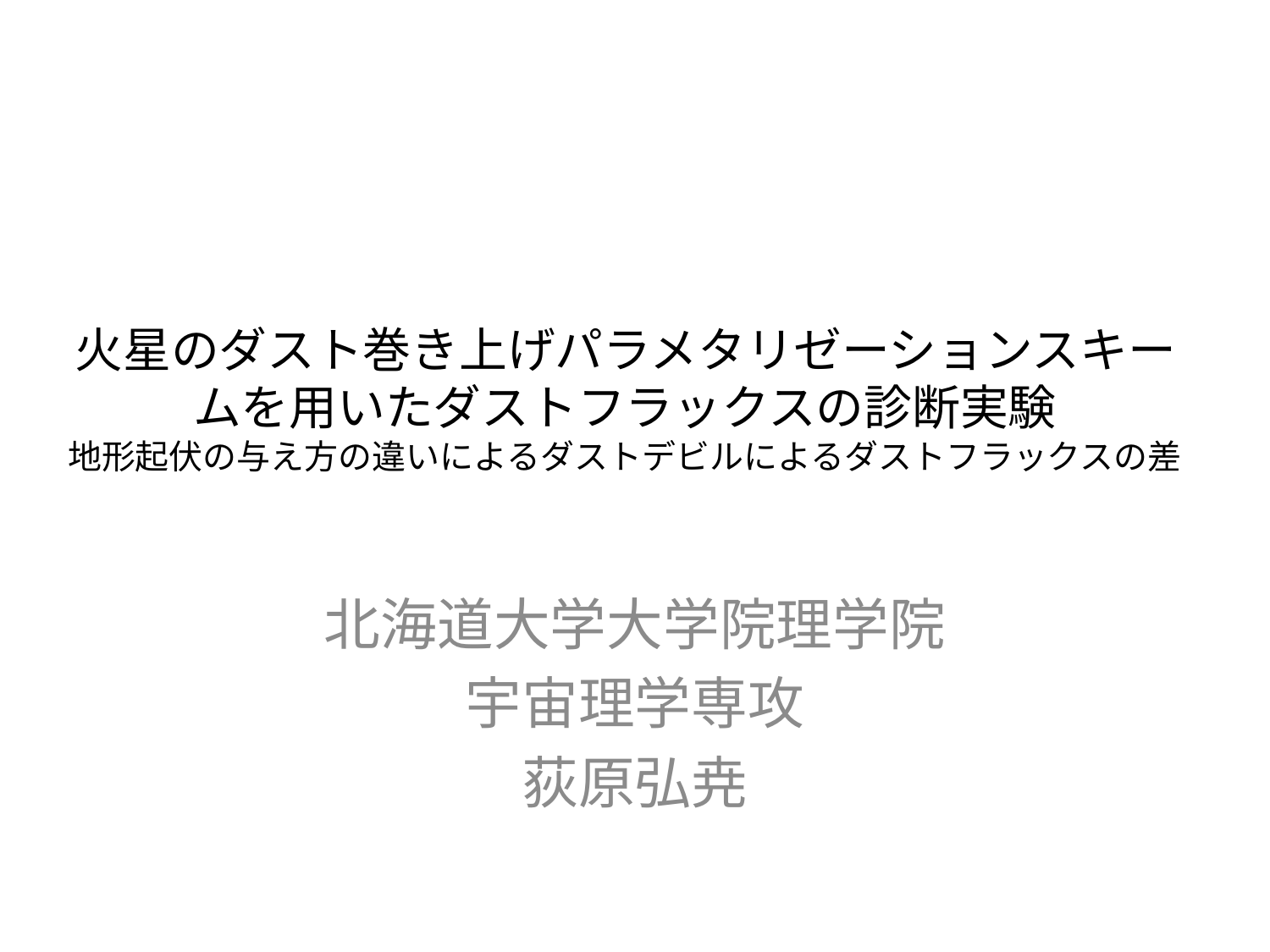

# 火星のダスト巻き上げパラメタリゼーションスキームを用いたダストフラックスの診断実験 地形起伏の与え方の違いによるダストデビルによるダストフラックスの差
北海道大学大学院理学院
宇宙理学専攻
荻原弘尭